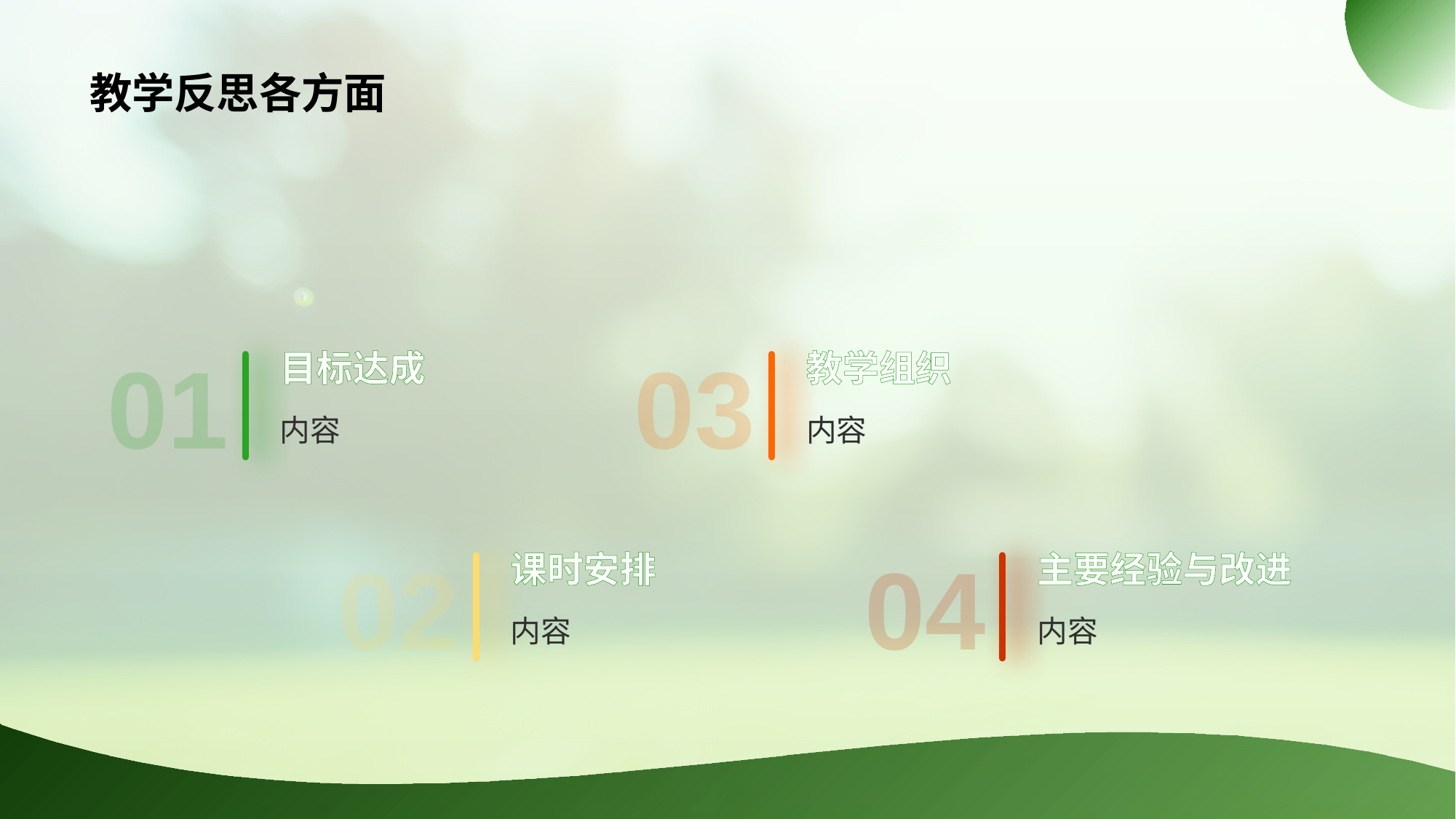

# 教学反思各方面

目标达成
内容
01
教学组织
内容
03
课时安排
内容
02
主要经验与改进
内容
04